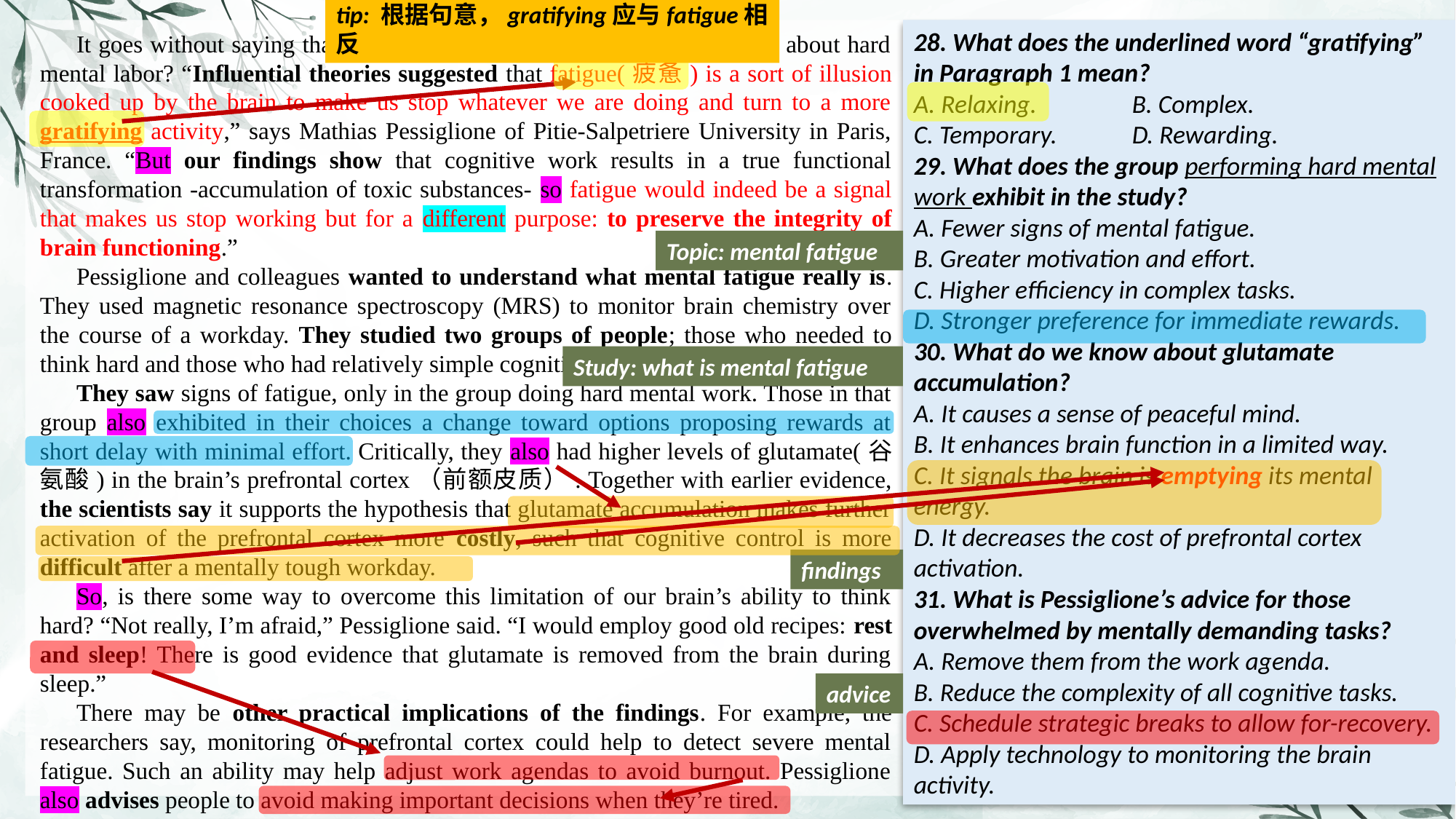

tip: 根据句意，gratifying应与fatigue相反

28. What does the underlined word “gratifying” in Paragraph 1 mean?
A. Relaxing. 	B. Complex.
C. Temporary.	D. Rewarding.
29. What does the group performing hard mental work exhibit in the study?
A. Fewer signs of mental fatigue.
B. Greater motivation and effort.
C. Higher efficiency in complex tasks.
D. Stronger preference for immediate rewards.
30. What do we know about glutamate accumulation?
A. It causes a sense of peaceful mind.
B. It enhances brain function in a limited way.
C. It signals the brain is emptying its mental energy.
D. It decreases the cost of prefrontal cortex activation.
31. What is Pessiglione’s advice for those overwhelmed by mentally demanding tasks?
A. Remove them from the work agenda.
B. Reduce the complexity of all cognitive tasks.
C. Schedule strategic breaks to allow for-recovery.
D. Apply technology to monitoring the brain activity.
It goes without saying that hard physical labor wears you out, but what about hard mental labor? “Influential theories suggested that fatigue(疲惫) is a sort of illusion cooked up by the brain to make us stop whatever we are doing and turn to a more gratifying activity,” says Mathias Pessiglione of Pitie-Salpetriere University in Paris, France. “But our findings show that cognitive work results in a true functional transformation -accumulation of toxic substances- so fatigue would indeed be a signal that makes us stop working but for a different purpose: to preserve the integrity of brain functioning.”
Pessiglione and colleagues wanted to understand what mental fatigue really is. They used magnetic resonance spectroscopy (MRS) to monitor brain chemistry over the course of a workday. They studied two groups of people; those who needed to think hard and those who had relatively simple cognitive tasks.
They saw signs of fatigue, only in the group doing hard mental work. Those in that group also exhibited in their choices a change toward options proposing rewards at short delay with minimal effort. Critically, they also had higher levels of glutamate(谷氨酸) in the brain’s prefrontal cortex（前额皮质）. Together with earlier evidence, the scientists say it supports the hypothesis that glutamate accumulation makes further activation of the prefrontal cortex more costly, such that cognitive control is more difficult after a mentally tough workday.
So, is there some way to overcome this limitation of our brain’s ability to think hard? “Not really, I’m afraid,” Pessiglione said. “I would employ good old recipes: rest and sleep! There is good evidence that glutamate is removed from the brain during sleep.”
There may be other practical implications of the findings. For example, the researchers say, monitoring of prefrontal cortex could help to detect severe mental fatigue. Such an ability may help adjust work agendas to avoid burnout. Pessiglione also advises people to avoid making important decisions when they’re tired.

Topic: mental fatigue

Study: what is mental fatigue

findings

advice